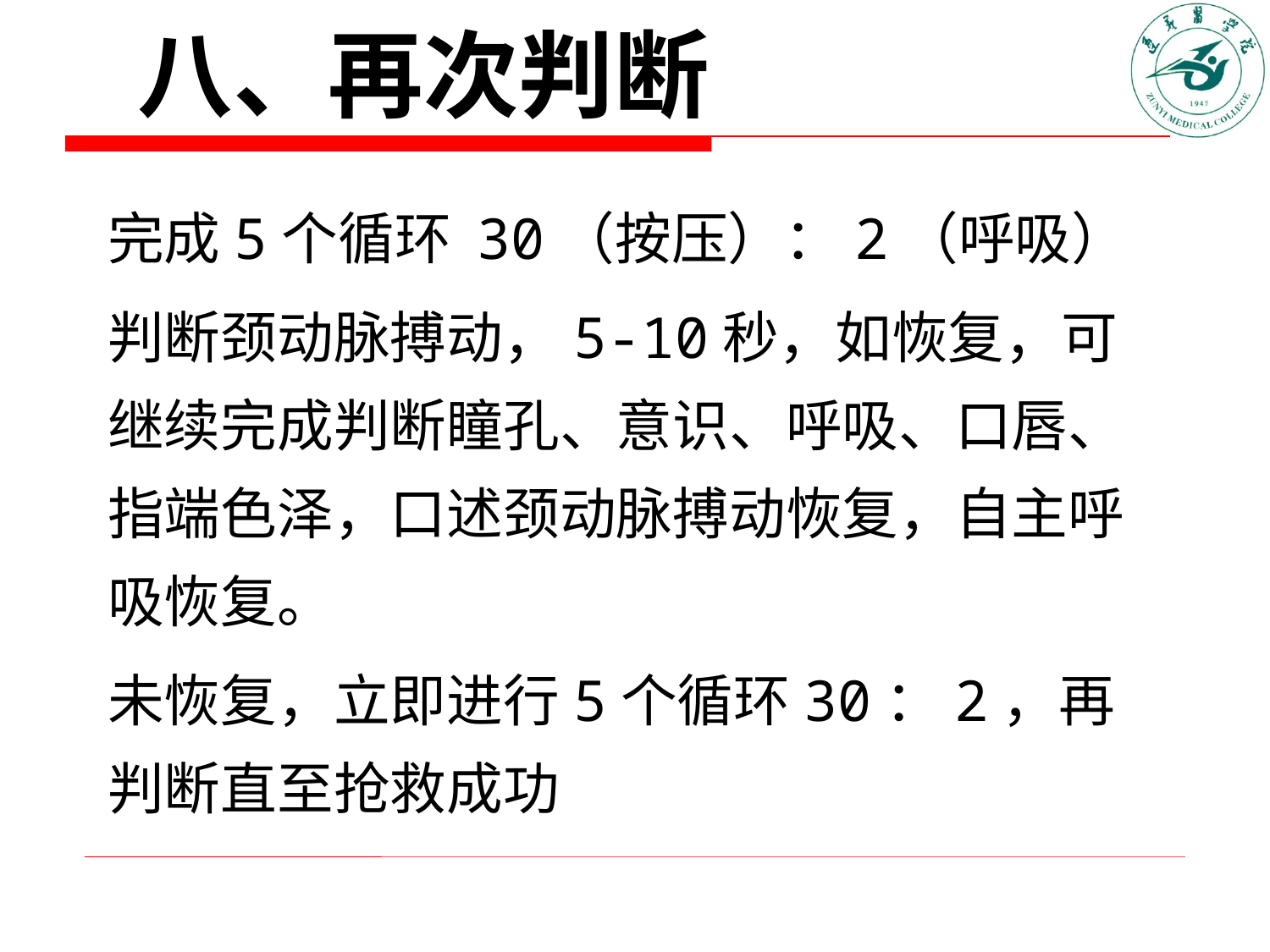

# 八、再次判断
完成5个循环 30（按压）：2（呼吸）
判断颈动脉搏动，5-10秒，如恢复，可继续完成判断瞳孔、意识、呼吸、口唇、指端色泽，口述颈动脉搏动恢复，自主呼吸恢复。
未恢复，立即进行5个循环30：2，再判断直至抢救成功

25